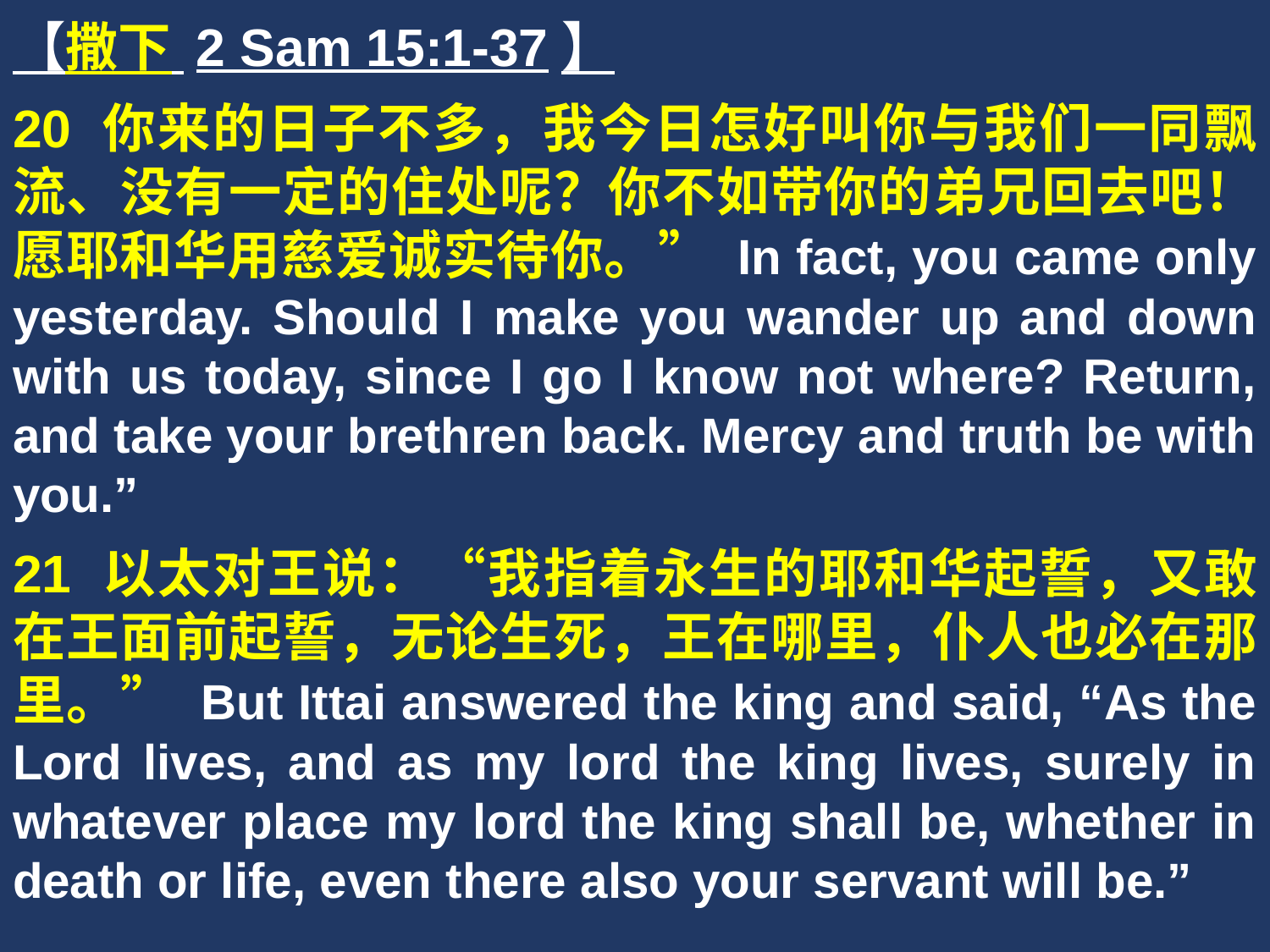

【撒下 2 Sam 15:1-37】
20 你来的日子不多，我今日怎好叫你与我们一同飘流、没有一定的住处呢？你不如带你的弟兄回去吧！愿耶和华用慈爱诚实待你。” In fact, you came only yesterday. Should I make you wander up and down with us today, since I go I know not where? Return, and take your brethren back. Mercy and truth be with you.”
21 以太对王说：“我指着永生的耶和华起誓，又敢在王面前起誓，无论生死，王在哪里，仆人也必在那里。” But Ittai answered the king and said, “As the Lord lives, and as my lord the king lives, surely in whatever place my lord the king shall be, whether in death or life, even there also your servant will be.”